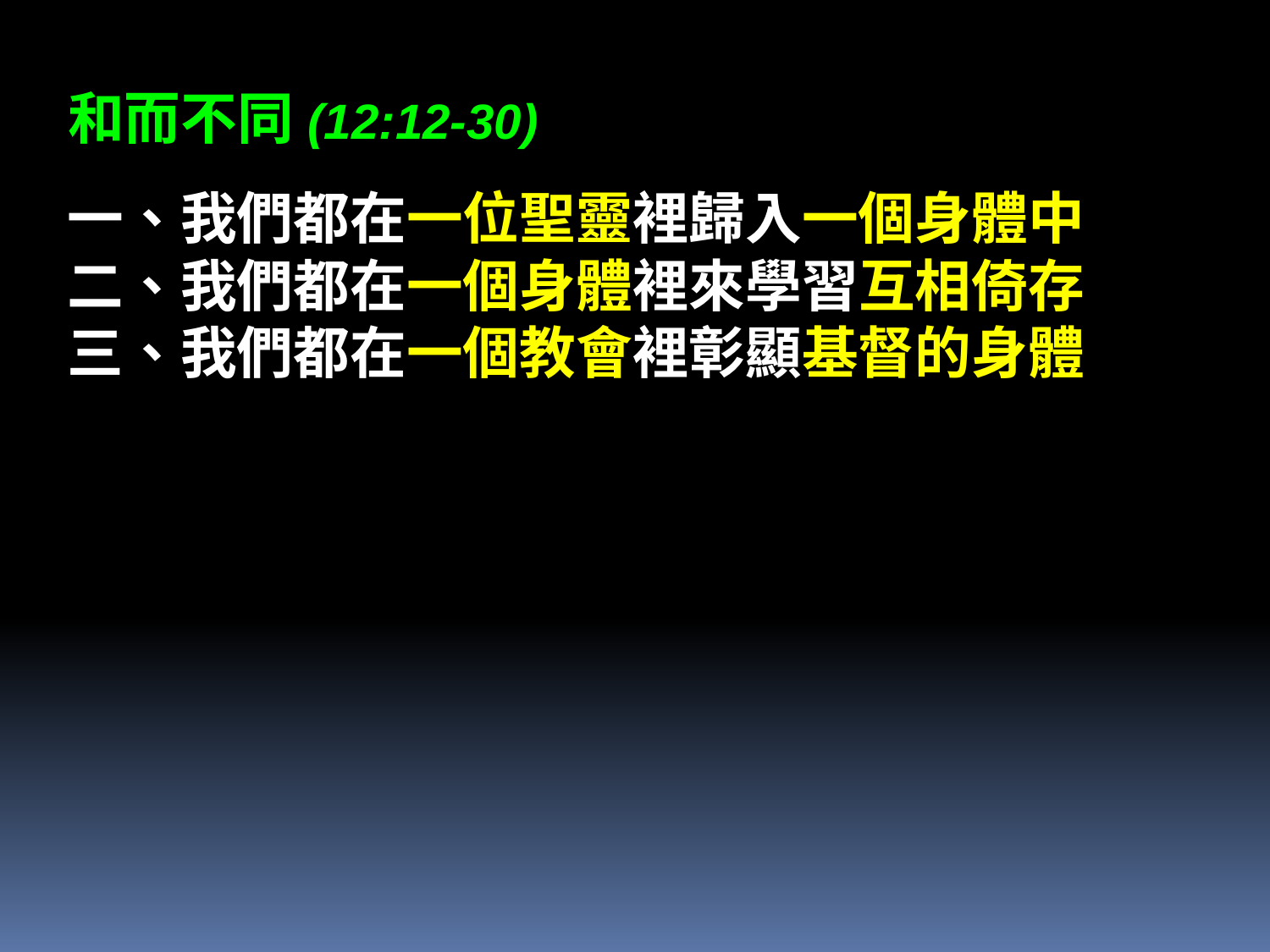

和而不同(12:12-30)
一、我們都在一位聖靈裡歸入一個身體中
二、我們都在一個身體裡來學習互相倚存
三、我們都在一個教會裡彰顯基督的身體